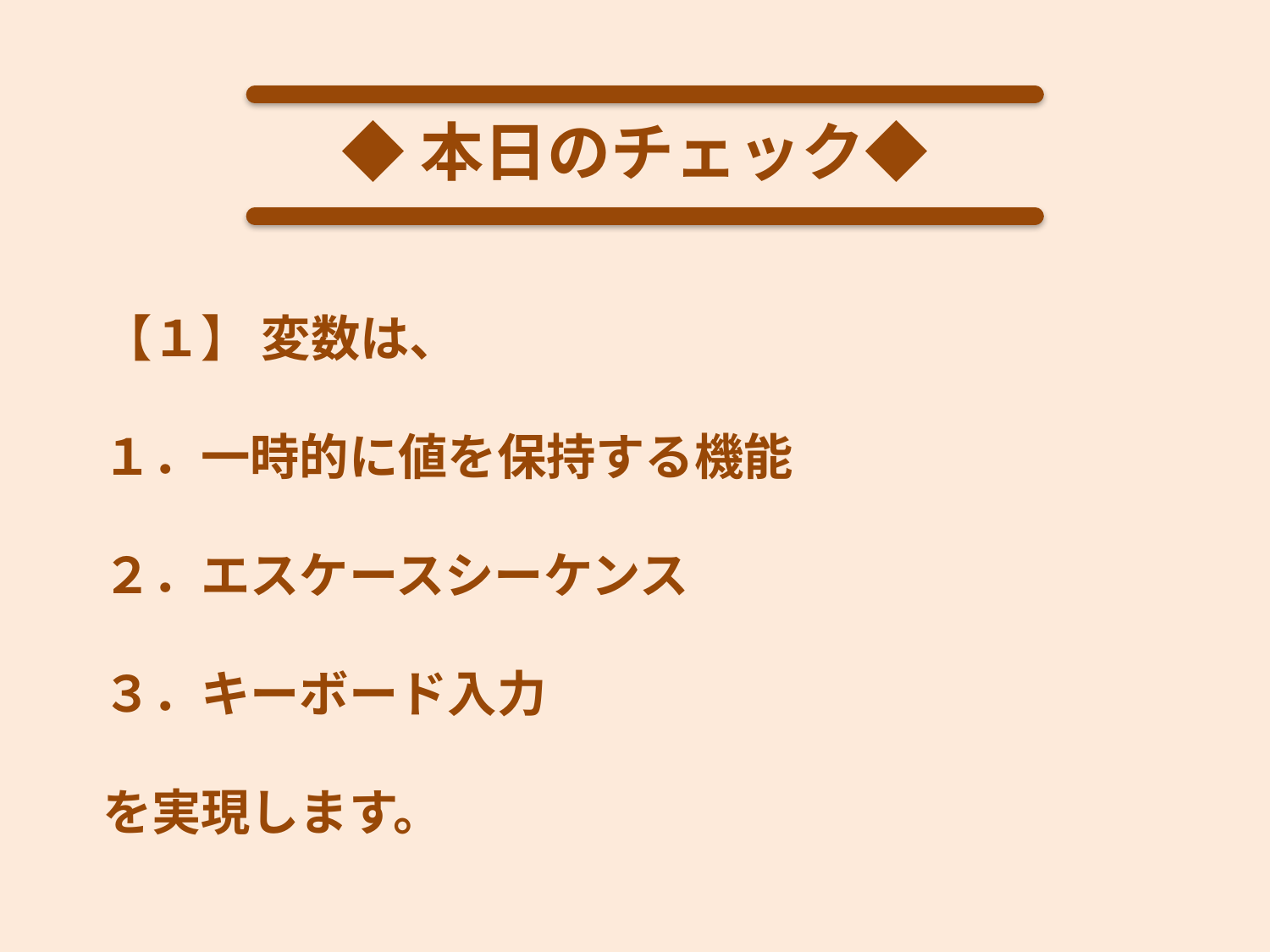

◆本日のチェック◆

【１】 変数は、

１．一時的に値を保持する機能

２．エスケースシーケンス

３．キーボード入力

を実現します。